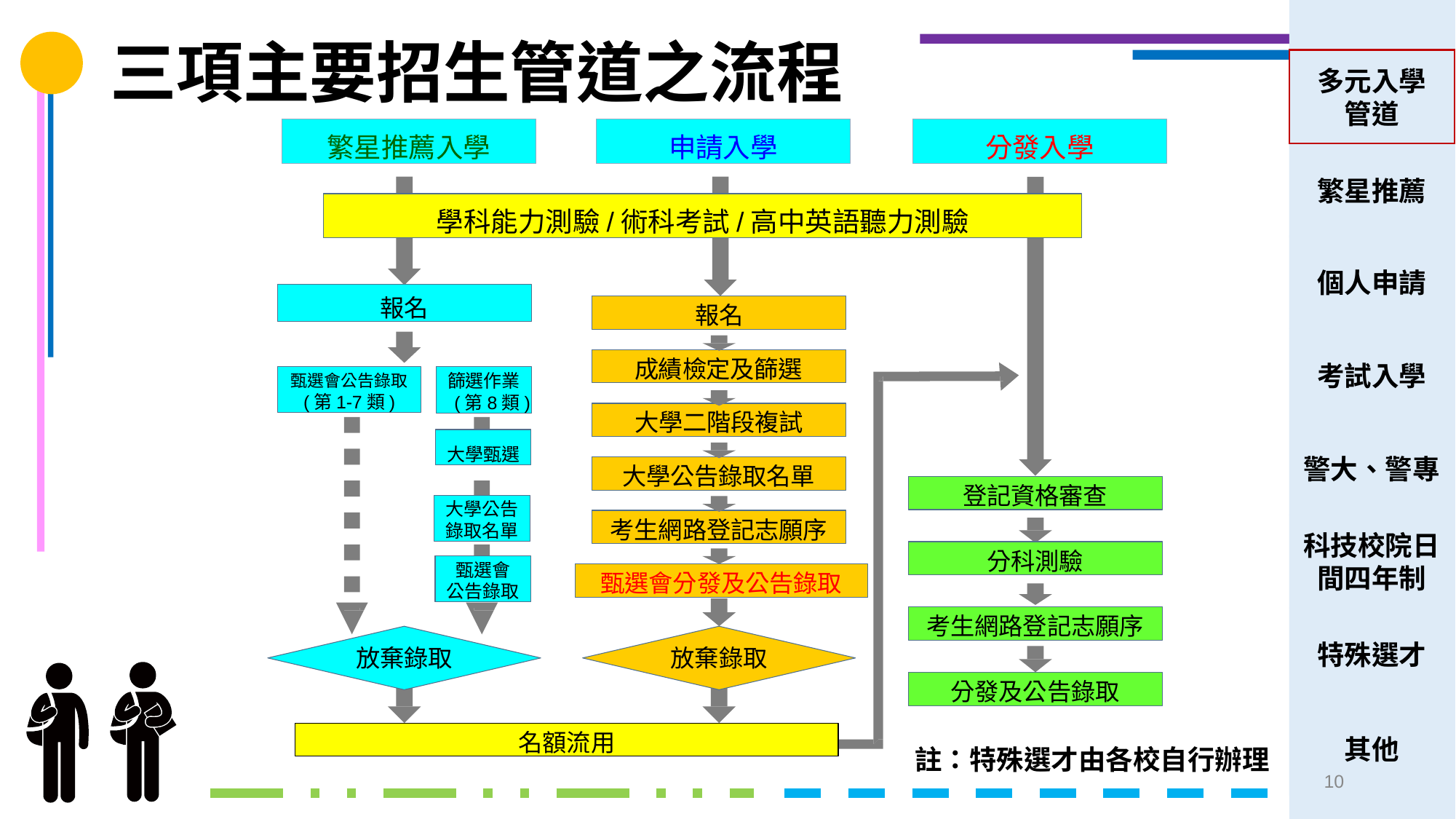

# 三項主要招生管道之流程
繁星推薦入學
申請入學
分發入學

學科能力測驗/術科考試/高中英語聽力測驗
報名
報名

成績檢定及篩選

甄選會公告錄取
(第1-7類)
篩選作業
(第8類)

大學二階段複試

大學甄選

大學公告錄取名單
登記資格審查
大學公告
錄取名單

考生網路登記志願序

分科測驗

甄選會 公告錄取
甄選會分發及公告錄取

考生網路登記志願序

放棄錄取
放棄錄取

分發及公告錄取

名額流用
註：特殊選才由各校自行辦理
10